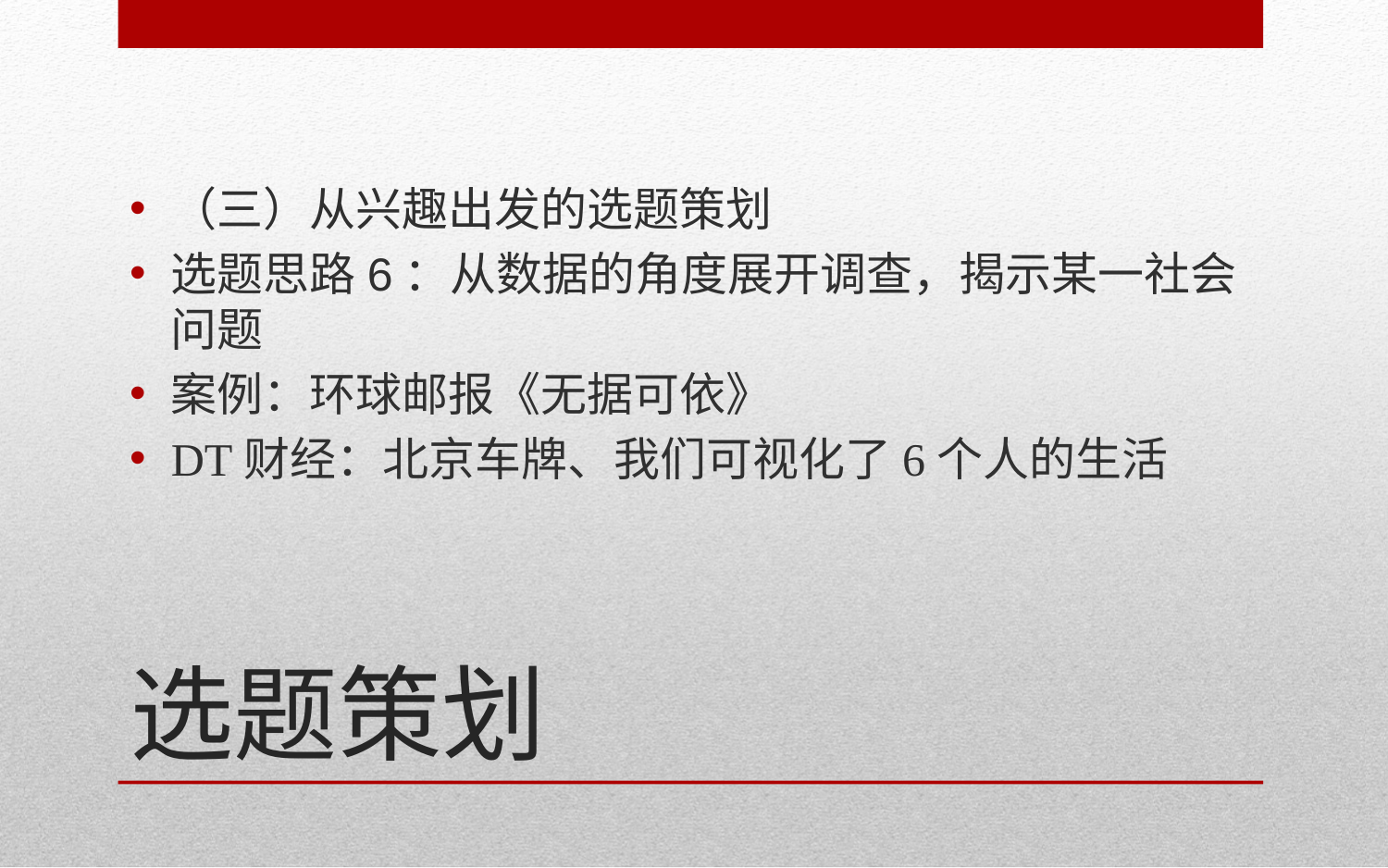

（三）从兴趣出发的选题策划
选题思路6：从数据的角度展开调查，揭示某一社会问题
案例：环球邮报《无据可依》
DT财经：北京车牌、我们可视化了6个人的生活
# 选题策划